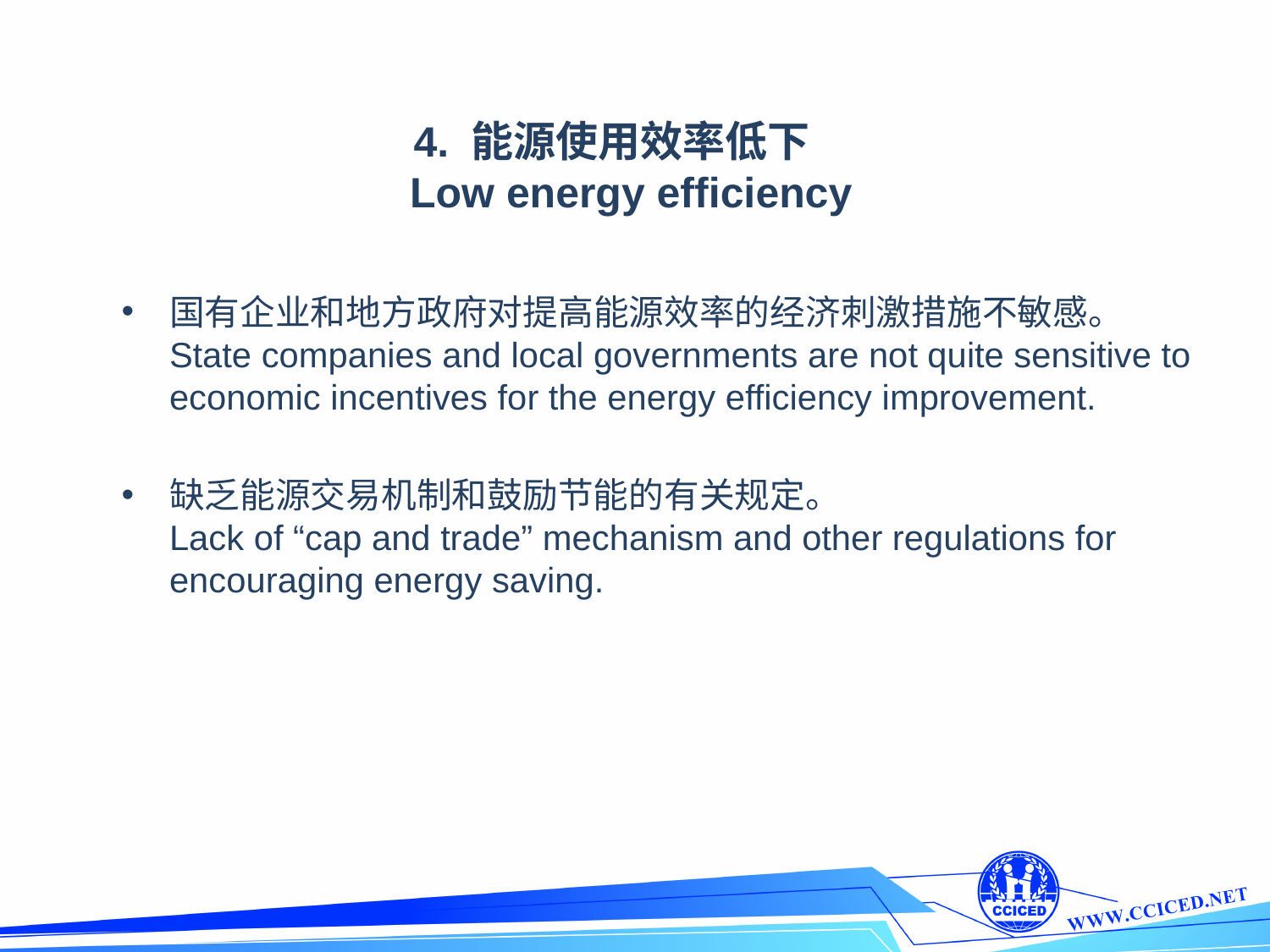

# 4. 能源使用效率低下 Low energy efficiency
国有企业和地方政府对提高能源效率的经济刺激措施不敏感。
State companies and local governments are not quite sensitive to economic incentives for the energy efficiency improvement.

缺乏能源交易机制和鼓励节能的有关规定。
Lack of “cap and trade” mechanism and other regulations for encouraging energy saving.